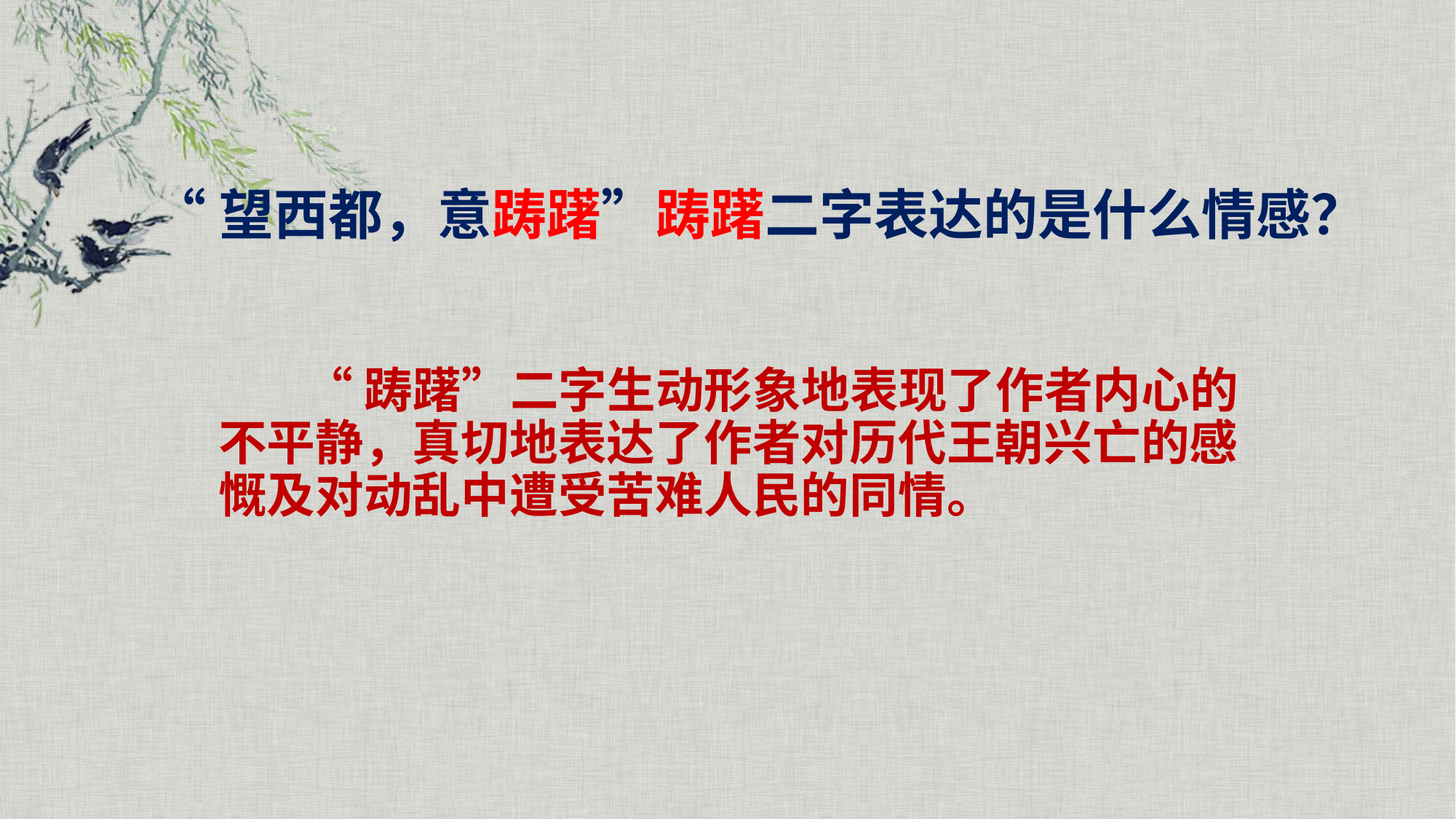

“望西都，意踌躇”踌躇二字表达的是什么情感？
“踌躇”二字生动形象地表现了作者内心的不平静，真切地表达了作者对历代王朝兴亡的感慨及对动乱中遭受苦难人民的同情。